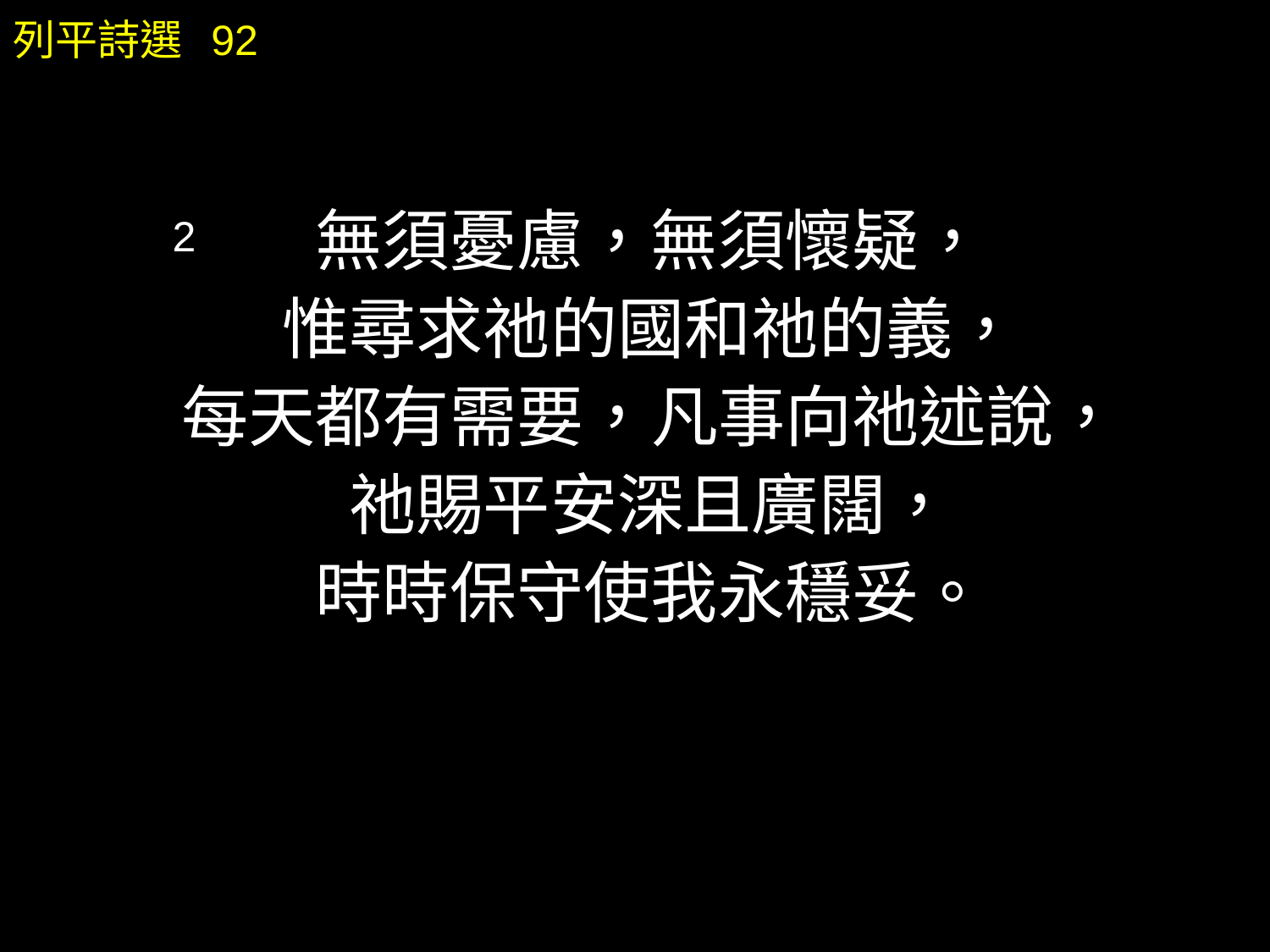

無須憂慮，無須懷疑，
惟尋求祂的國和祂的義，
每天都有需要，凡事向祂述說，
祂賜平安深且廣闊，
時時保守使我永穩妥。
列平詩選  92
2